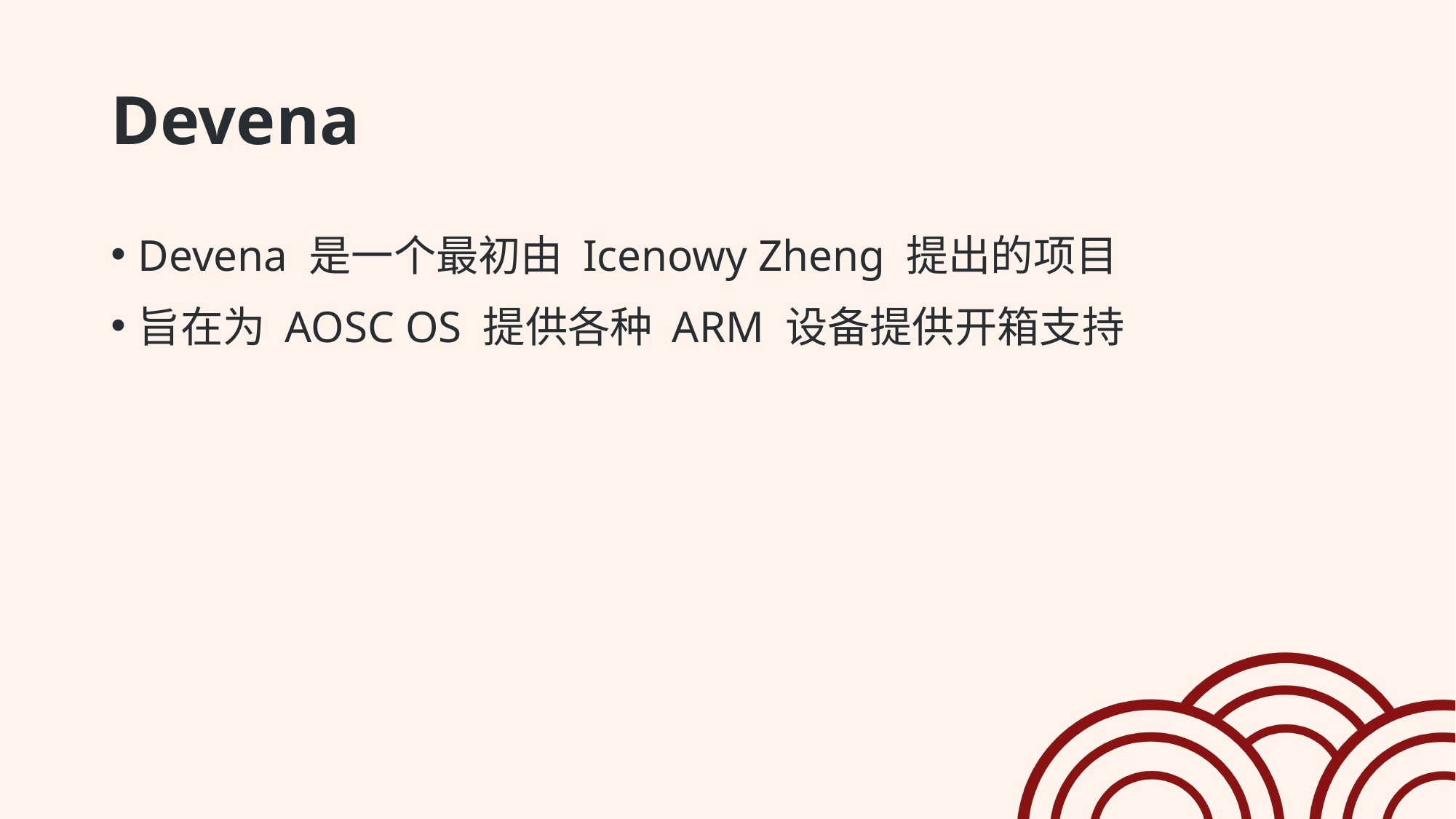

# Devena
Devena 是一个最初由 Icenowy Zheng 提出的项目
旨在为 AOSC OS 提供各种 ARM 设备提供开箱支持